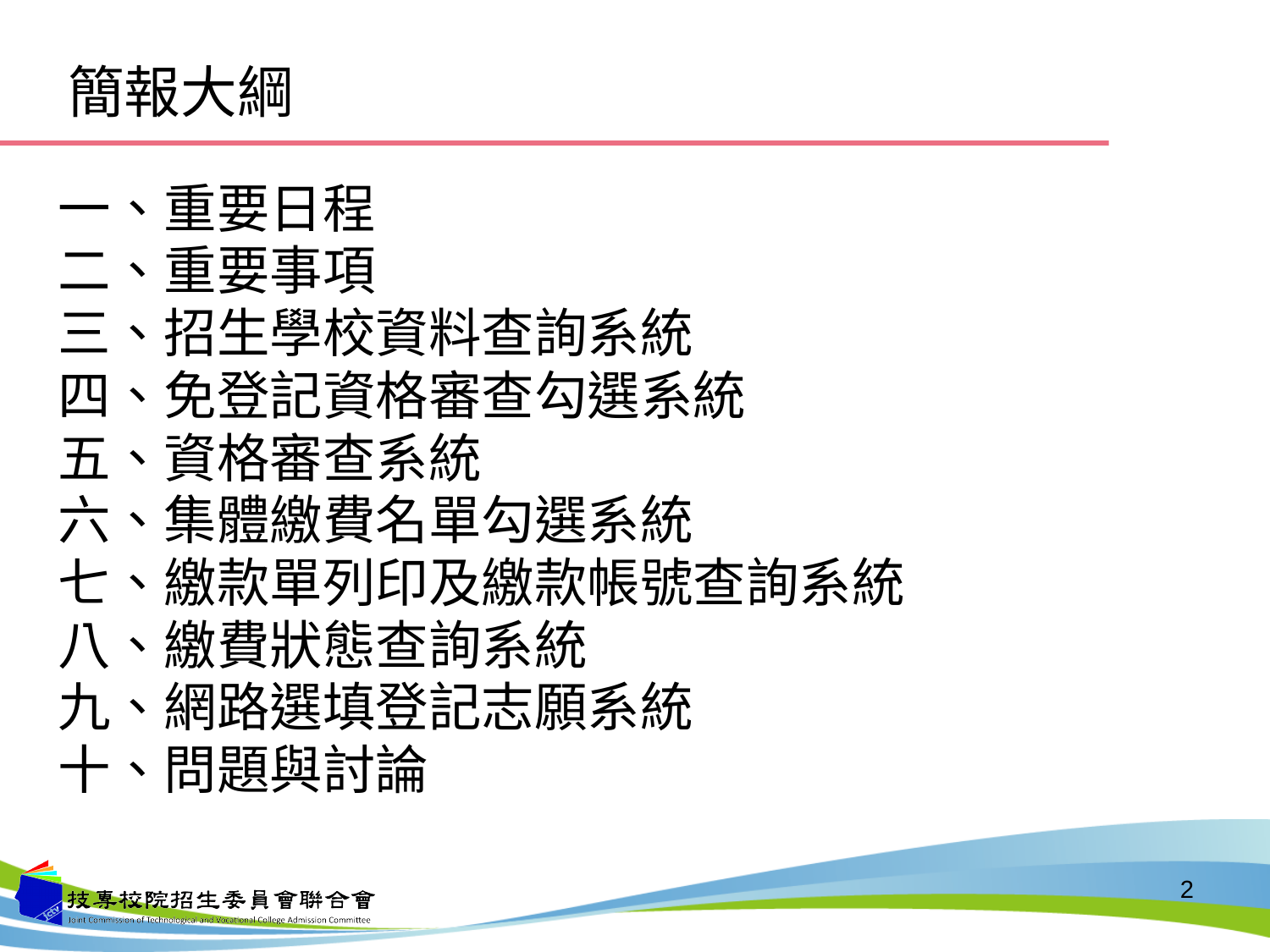

# 簡報大綱
一、重要日程
二、重要事項
三、招生學校資料查詢系統
四、免登記資格審查勾選系統
五、資格審查系統
六、集體繳費名單勾選系統
七、繳款單列印及繳款帳號查詢系統
八、繳費狀態查詢系統
九、網路選填登記志願系統
十、問題與討論
2